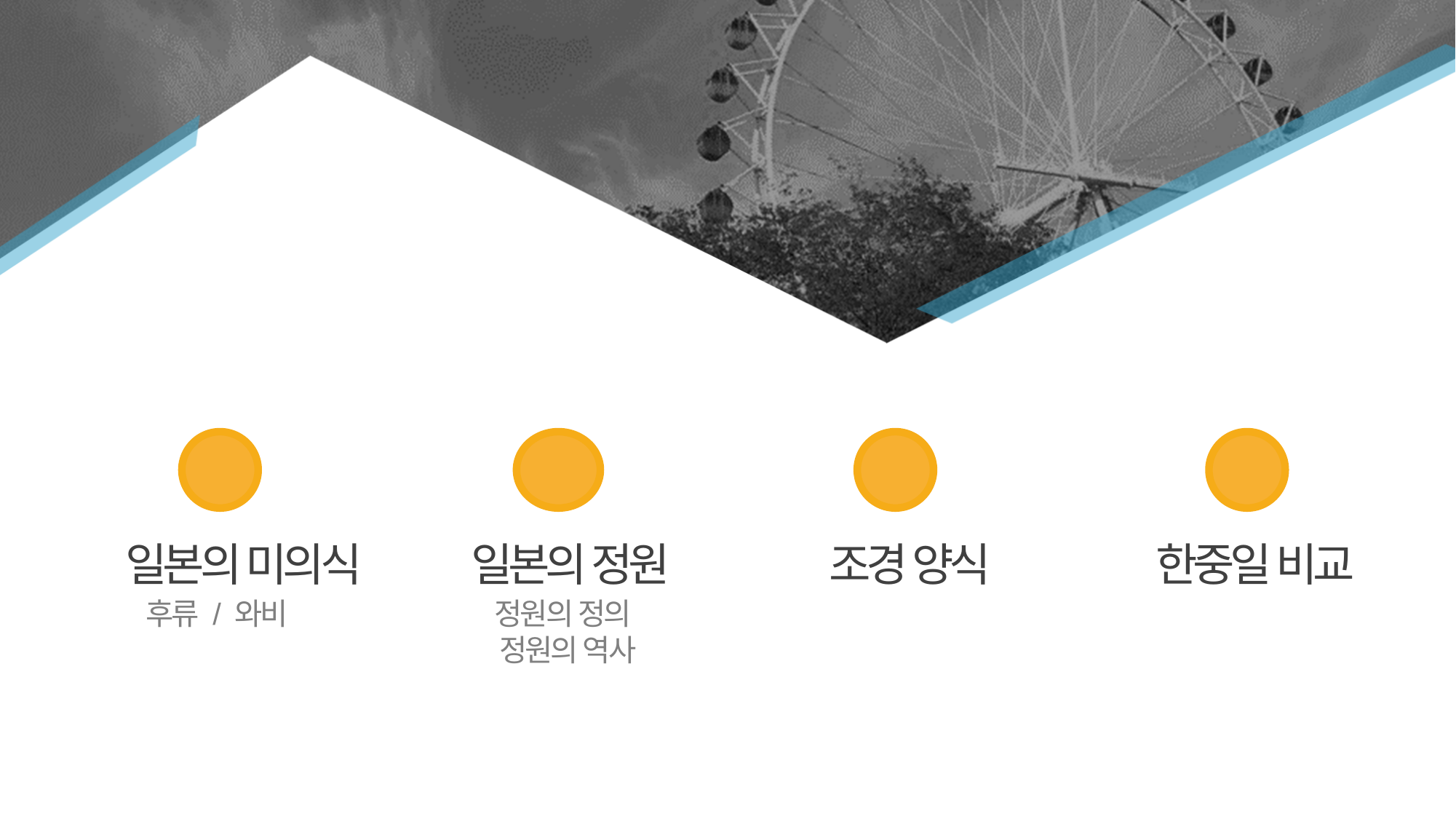

1
 일본의 미의식
2
3
4
    일본의 정원
     조경 양식
 한중일 비교
후류 / 와비
정원의 정의
 정원의 역사